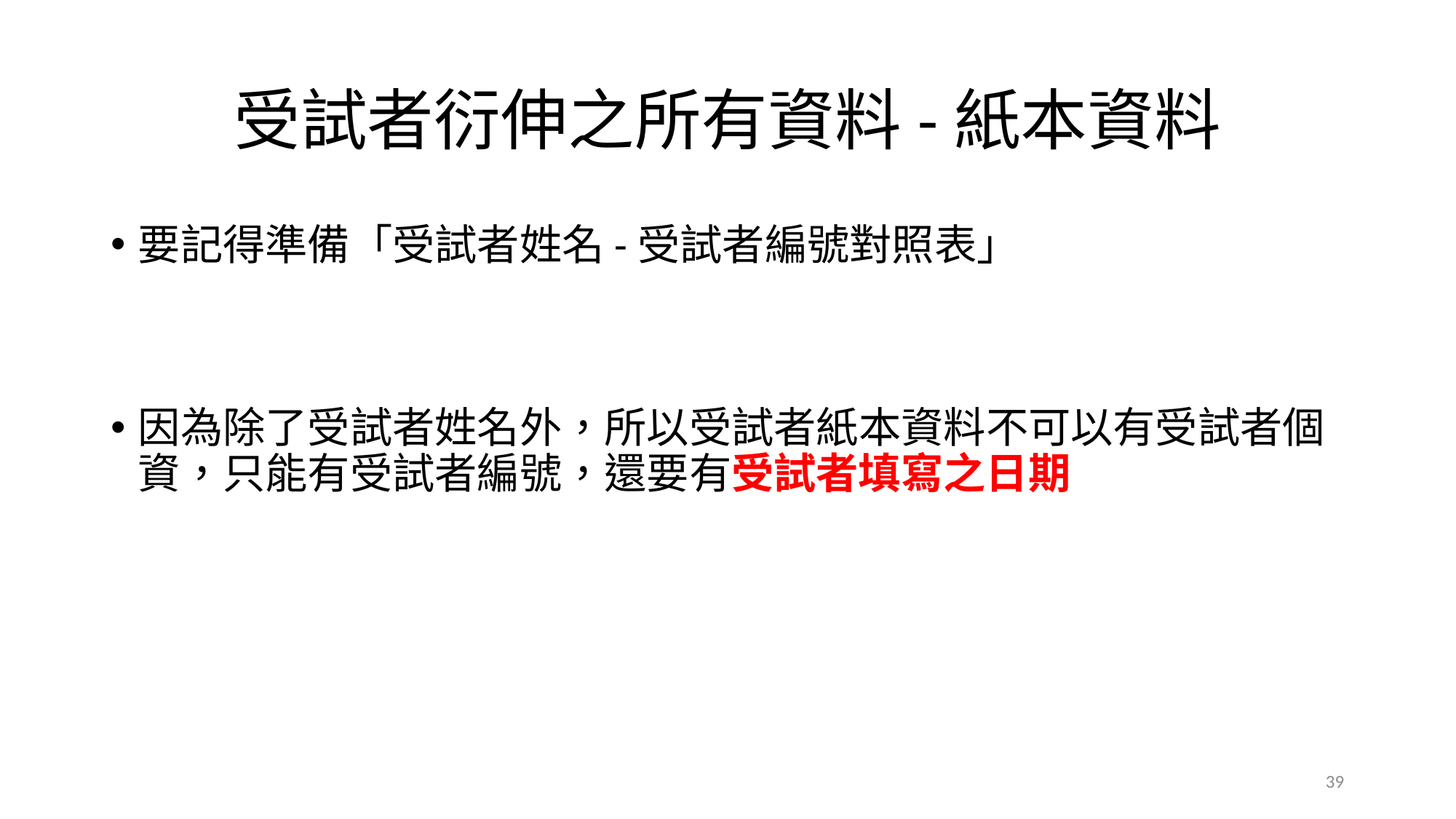

# 受試者衍伸之所有資料-紙本資料
要記得準備「受試者姓名-受試者編號對照表」

因為除了受試者姓名外，所以受試者紙本資料不可以有受試者個資，只能有受試者編號，還要有受試者填寫之日期
39